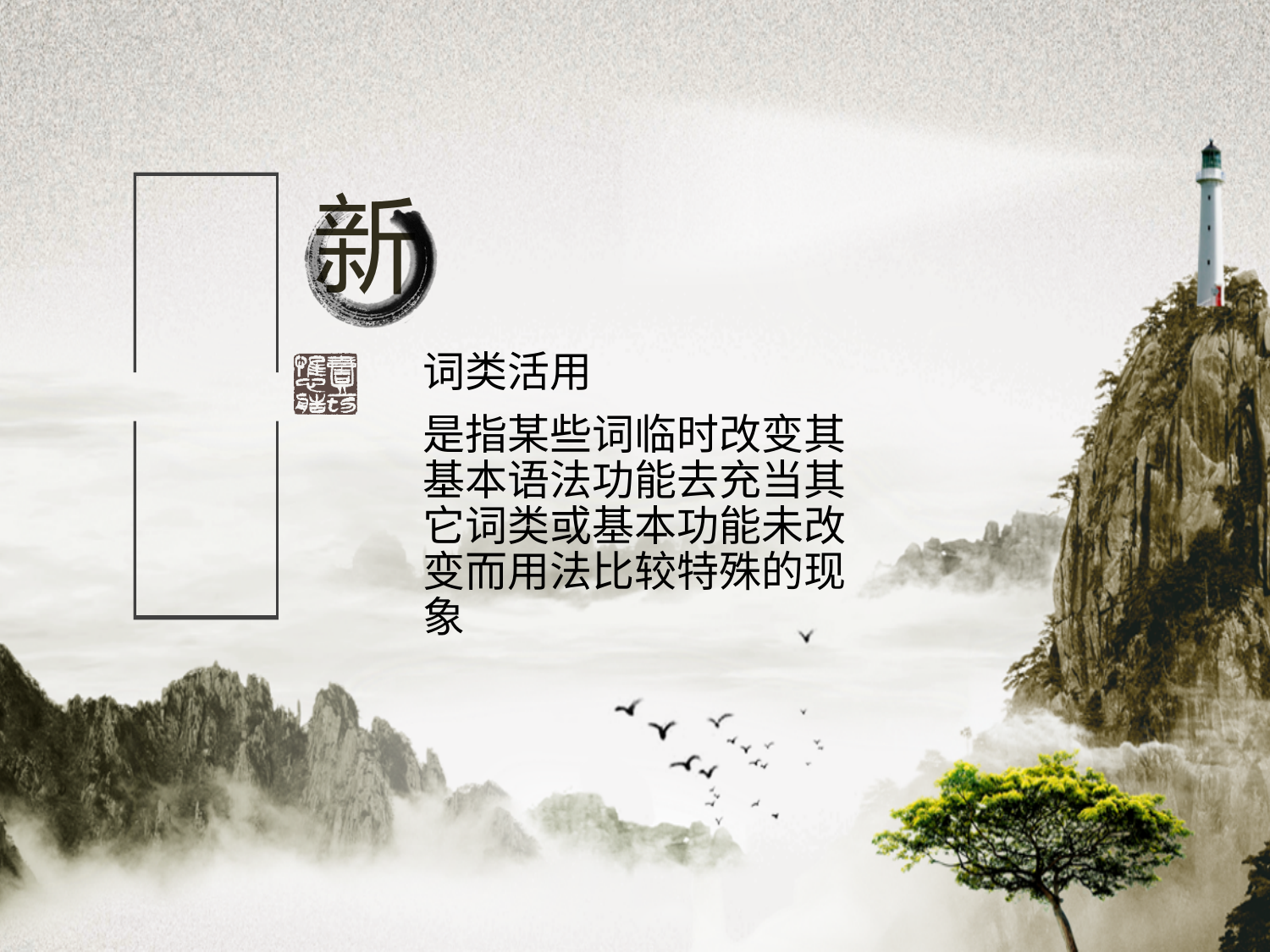

词类活用
是指某些词临时改变其基本语法功能去充当其它词类或基本功能未改变而用法比较特殊的现象